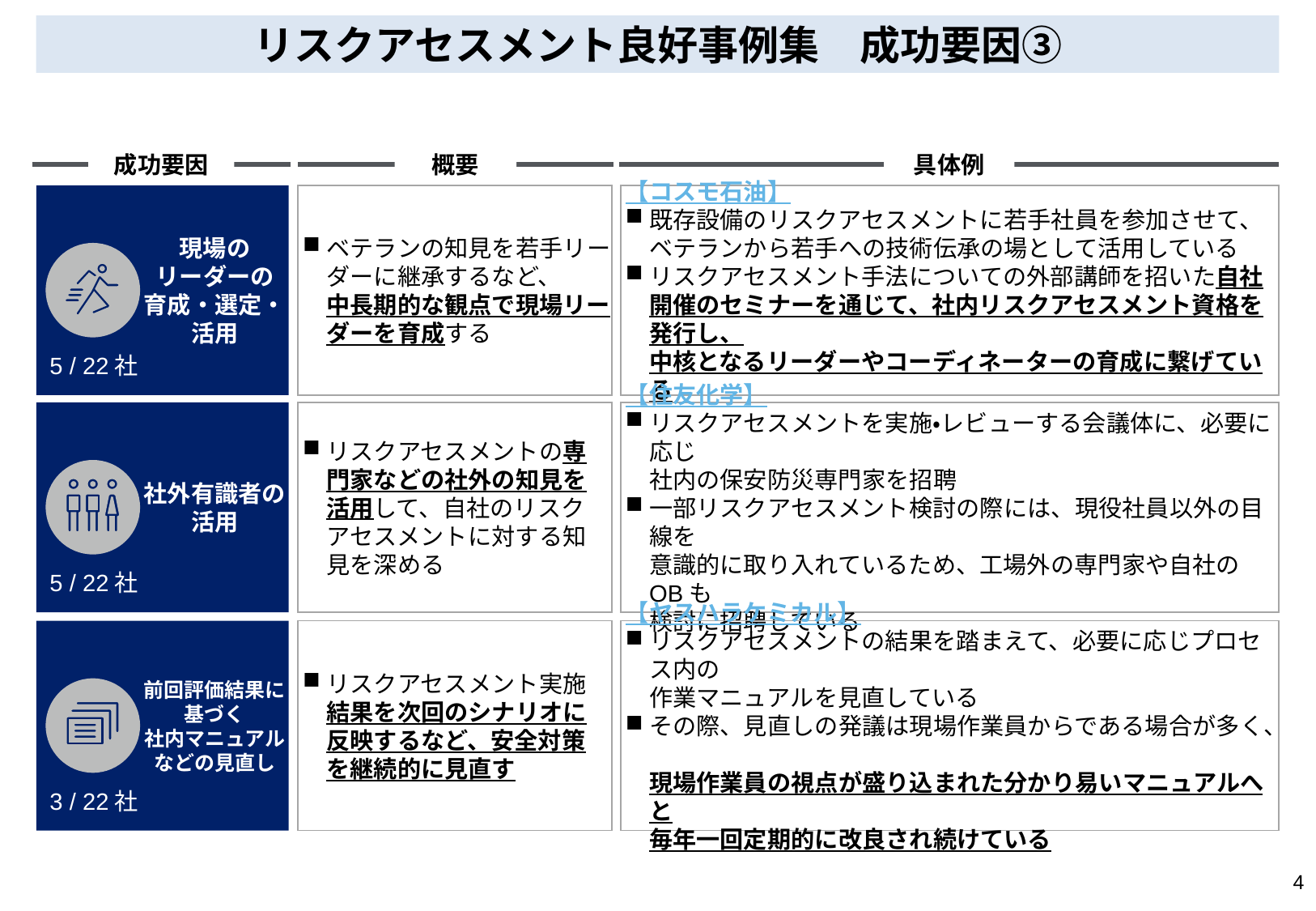

リスクアセスメント良好事例集　成功要因③
成功要因
概要
具体例
【コスモ石油】
既存設備のリスクアセスメントに若手社員を参加させて、
ベテランから若手への技術伝承の場として活用している
リスクアセスメント手法についての外部講師を招いた自社開催のセミナーを通じて、社内リスクアセスメント資格を発行し、
中核となるリーダーやコーディネーターの育成に繋げている

現場の
リーダーの
育成・選定・
活用
ベテランの知見を若手リーダーに継承するなど、
中長期的な観点で現場リーダーを育成する

5 / 22社

社外有識者の
活用

リスクアセスメントの専門家などの社外の知見を活用して、自社のリスクアセスメントに対する知見を深める
【住友化学】
リスクアセスメントを実施・レビューする会議体に、必要に応じ
社内の保安防災専門家を招聘
一部リスクアセスメント検討の際には、現役社員以外の目線を
意識的に取り入れているため、工場外の専門家や自社のOBも
検討に招聘している

5 / 22社

前回評価結果に基づく
社内マニュアル
などの見直し

リスクアセスメント実施結果を次回のシナリオに反映するなど、安全対策を継続的に見直す
【ヤスハラケミカル】
リスクアセスメントの結果を踏まえて、必要に応じプロセス内の
作業マニュアルを見直している
その際、見直しの発議は現場作業員からである場合が多く、
現場作業員の視点が盛り込まれた分かり易いマニュアルへと
毎年一回定期的に改良され続けている

3 / 22社

4